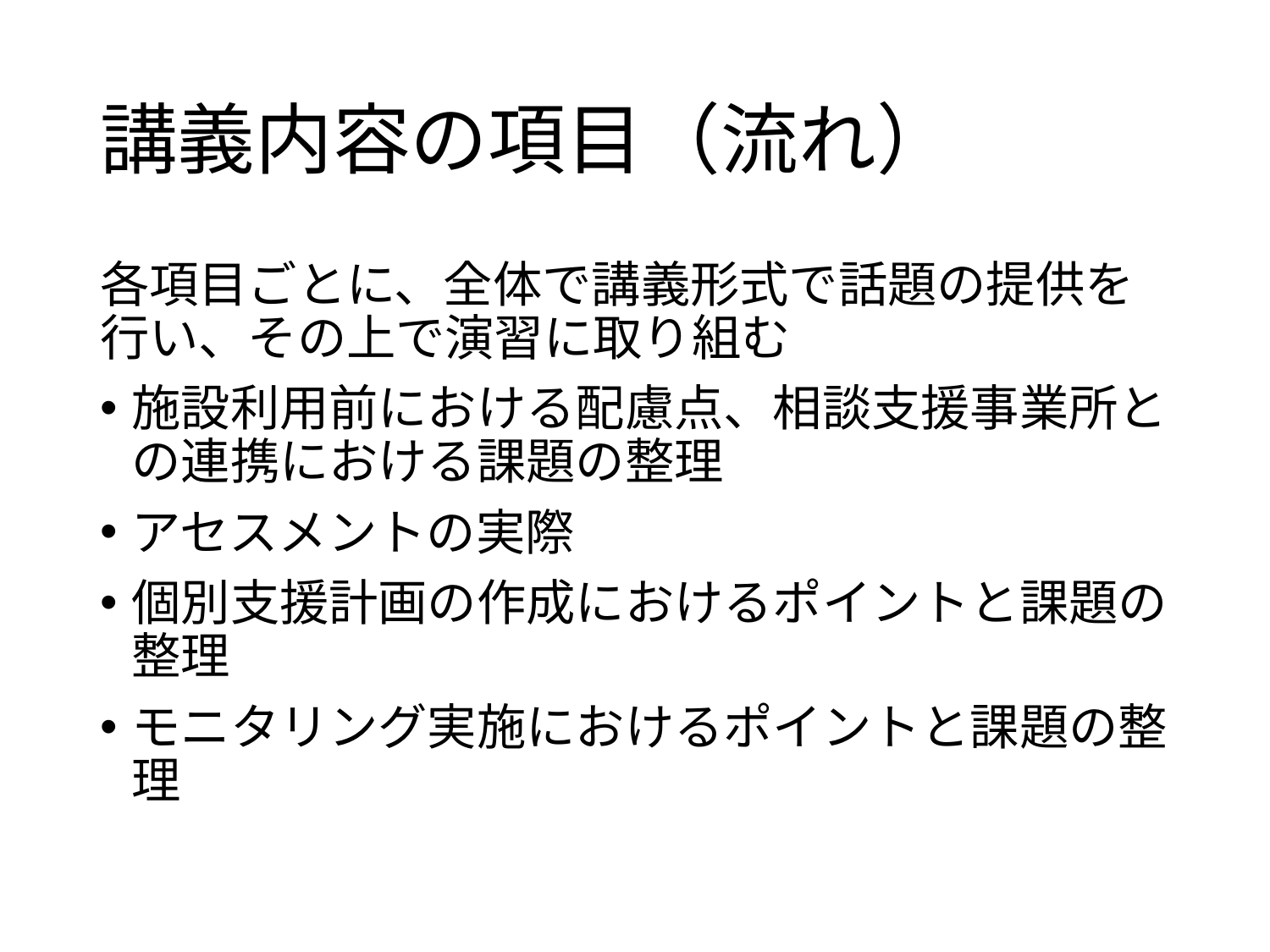

# 講義内容の項目（流れ）
各項目ごとに、全体で講義形式で話題の提供を行い、その上で演習に取り組む
施設利用前における配慮点、相談支援事業所との連携における課題の整理
アセスメントの実際
個別支援計画の作成におけるポイントと課題の整理
モニタリング実施におけるポイントと課題の整理